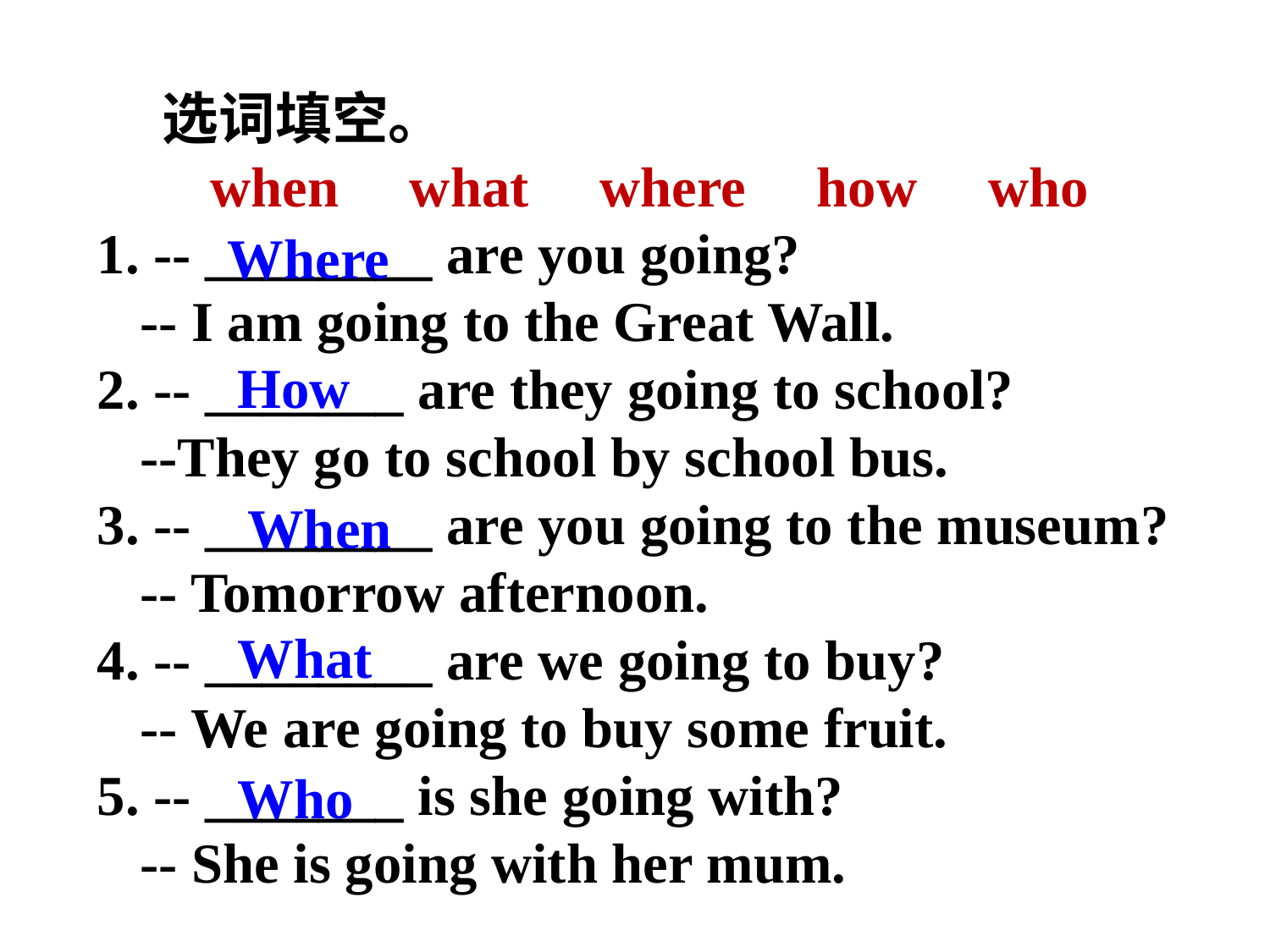

选词填空。
when     what     where     how     who
1. -- ________ are you going?
   -- I am going to the Great Wall.
2. -- _______ are they going to school?
   --They go to school by school bus.
3. -- ________ are you going to the museum?
   -- Tomorrow afternoon.
4. -- ________ are we going to buy?
   -- We are going to buy some fruit.
5. -- _______ is she going with?
   -- She is going with her mum.
Where
How
When
What
Who